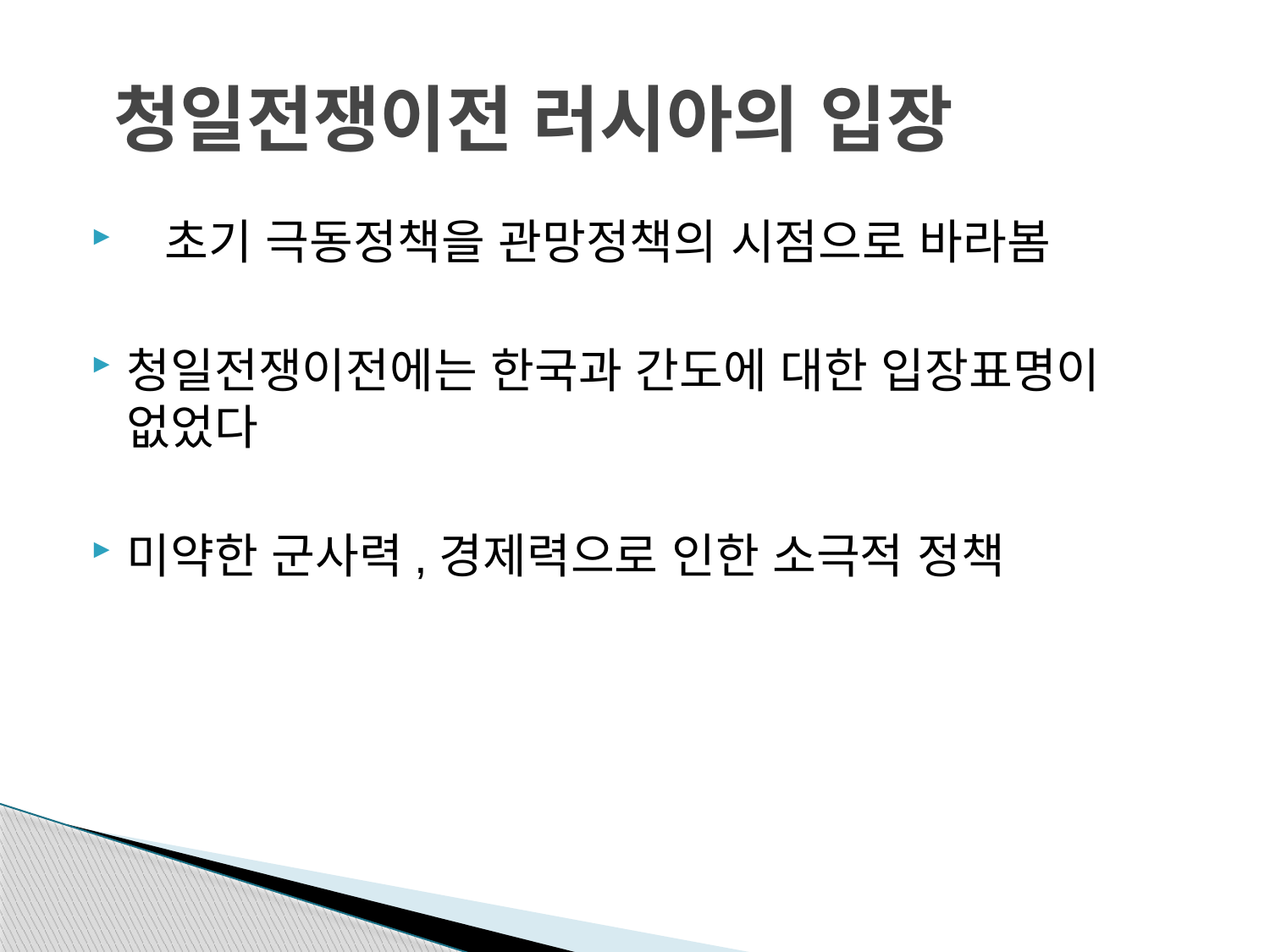

# 청일전쟁이전 러시아의 입장
  초기 극동정책을 관망정책의 시점으로 바라봄

청일전쟁이전에는 한국과 간도에 대한 입장표명이 없었다

미약한 군사력,경제력으로 인한 소극적 정책